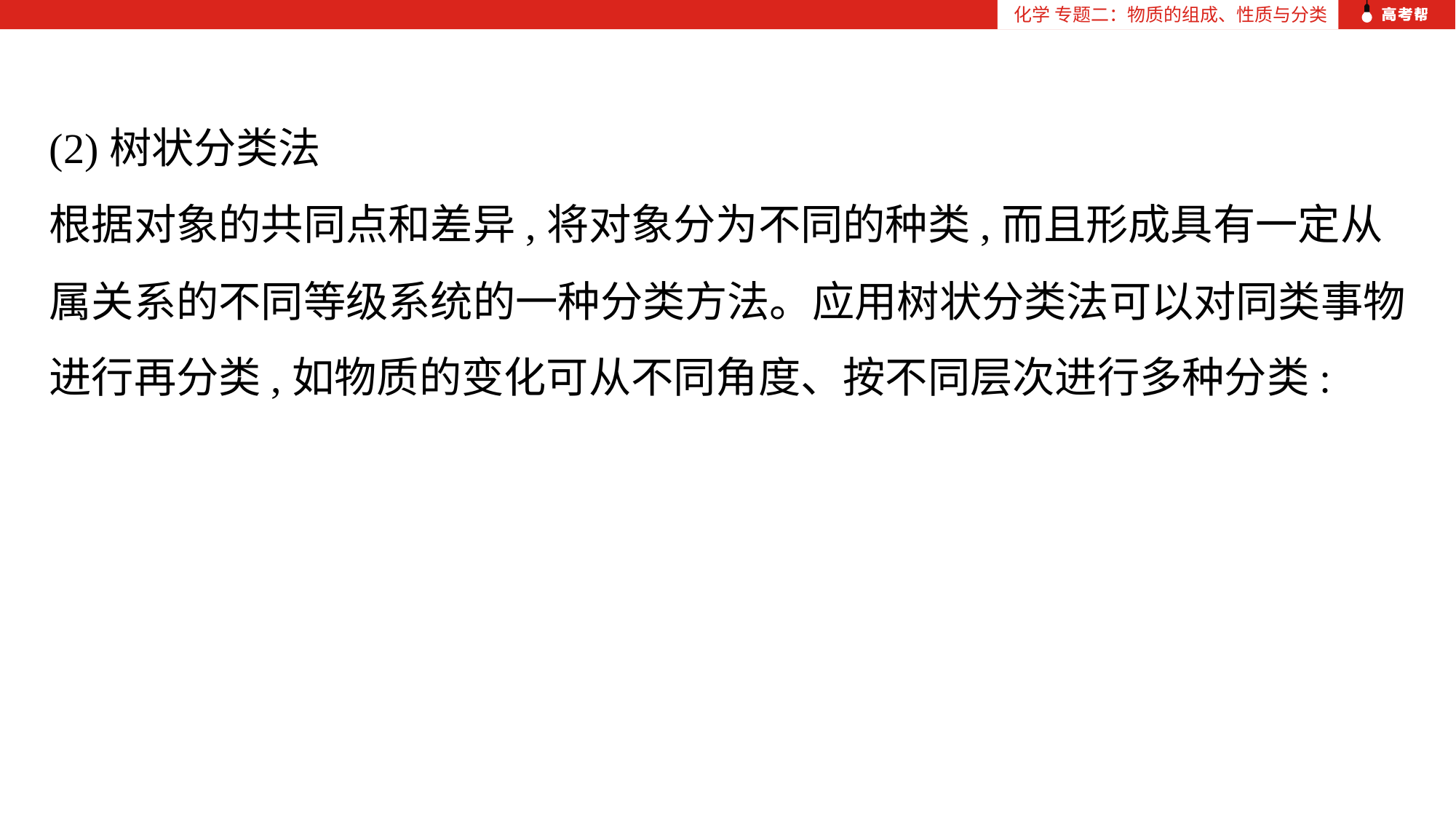

化学 专题二：物质的组成、性质与分类
(2)树状分类法
根据对象的共同点和差异,将对象分为不同的种类,而且形成具有一定从属关系的不同等级系统的一种分类方法。应用树状分类法可以对同类事物进行再分类,如物质的变化可从不同角度、按不同层次进行多种分类: